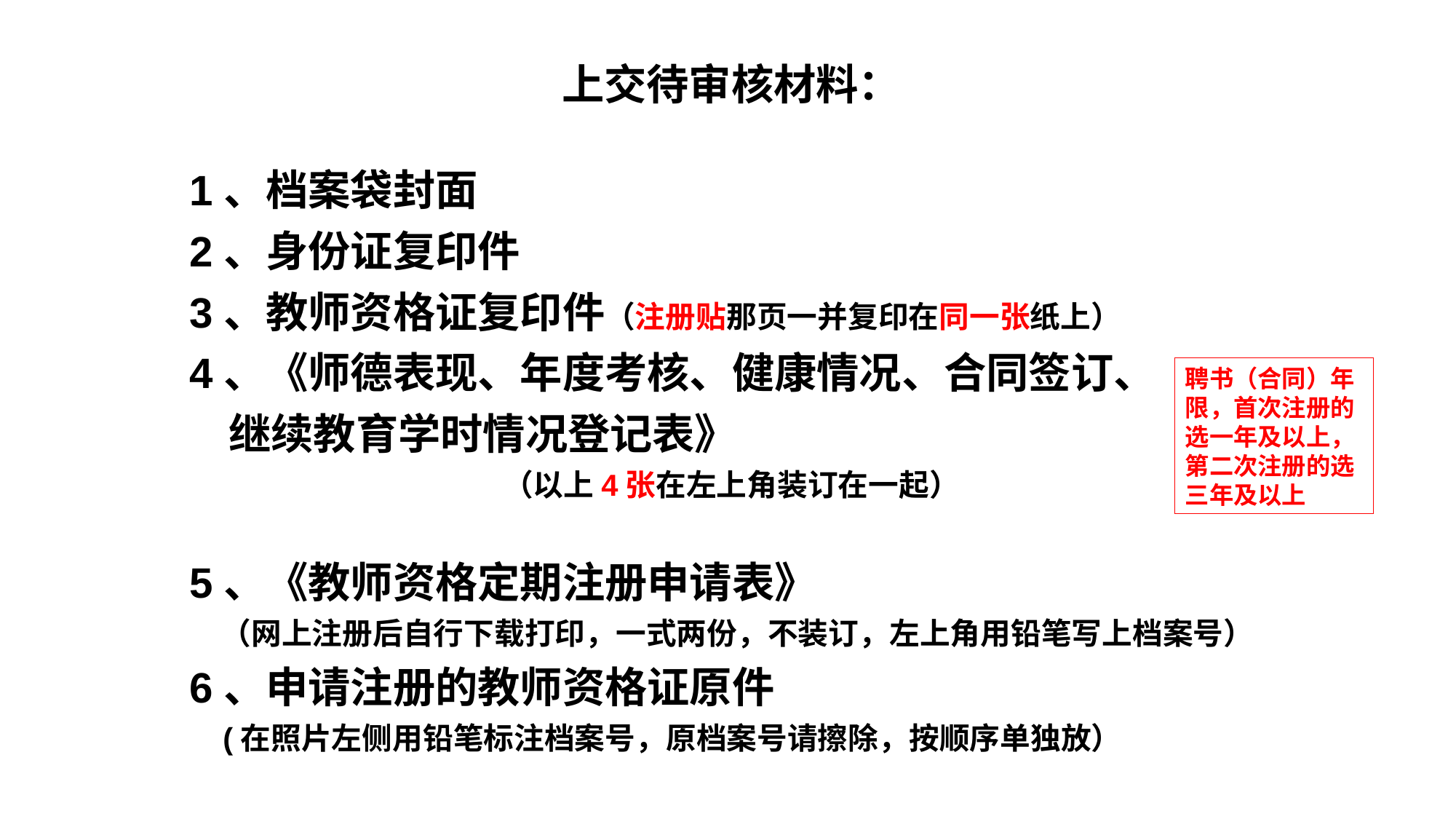

上交待审核材料：

1、档案袋封面
2、身份证复印件
3、教师资格证复印件（注册贴那页一并复印在同一张纸上）
4、《师德表现、年度考核、健康情况、合同签订、
   继续教育学时情况登记表》
（以上4张在左上角装订在一起）

5、《教师资格定期注册申请表》
    （网上注册后自行下载打印，一式两份，不装订，左上角用铅笔写上档案号）
6、申请注册的教师资格证原件
    (在照片左侧用铅笔标注档案号，原档案号请擦除，按顺序单独放）

聘书（合同）年限，首次注册的选一年及以上，第二次注册的选三年及以上